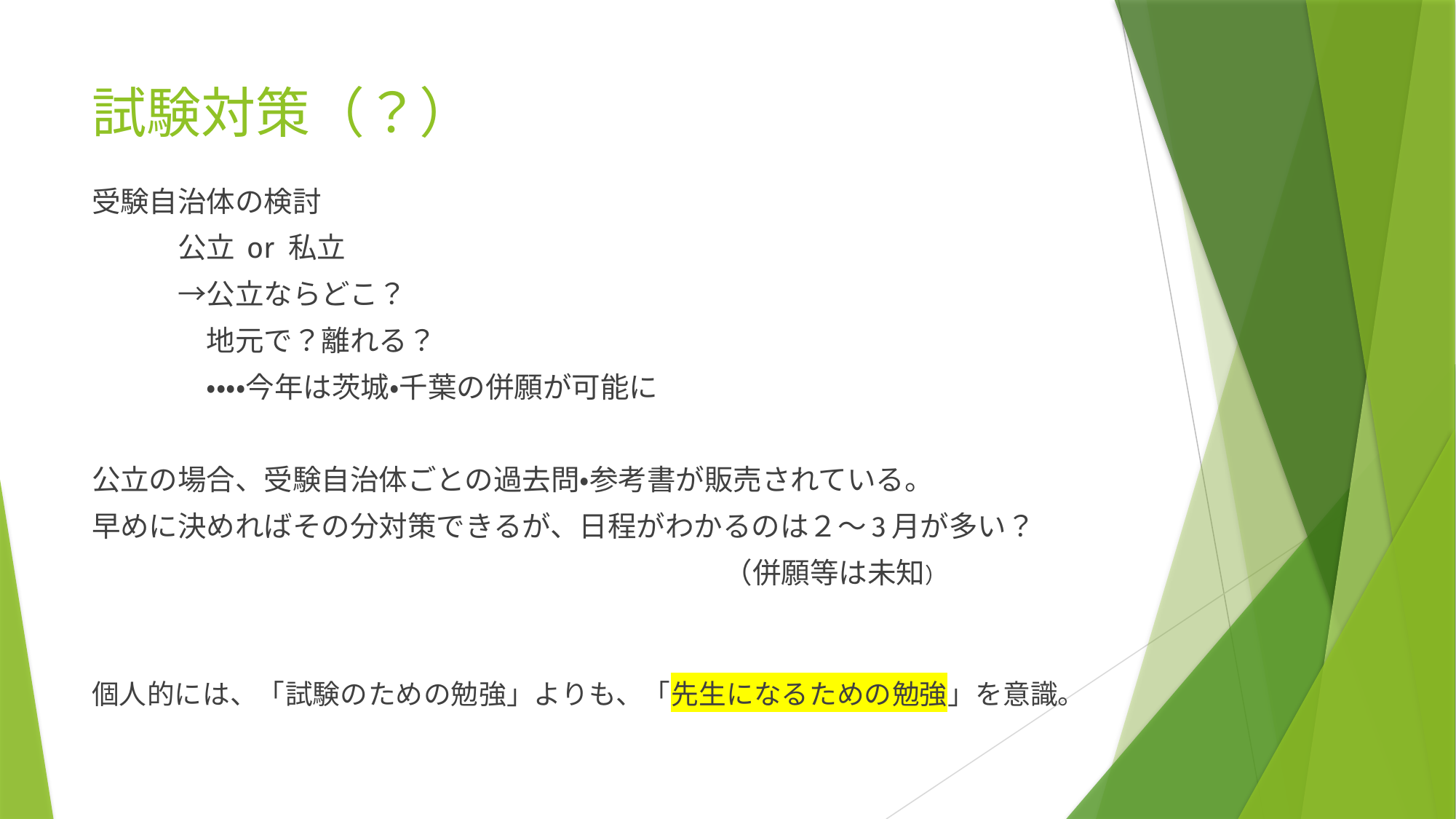

# 試験対策（？）
受験自治体の検討
　　　公立 or 私立
　　　→公立ならどこ？
　　　　地元で？離れる？
　　　　・・・・今年は茨城・千葉の併願が可能に

公立の場合、受験自治体ごとの過去問・参考書が販売されている。
早めに決めればその分対策できるが、日程がわかるのは２〜3月が多い？
　　　　　　　　　　　　　　　　　　　　　　（併願等は未知）

個人的には、「試験のための勉強」よりも、「先生になるための勉強」を意識。